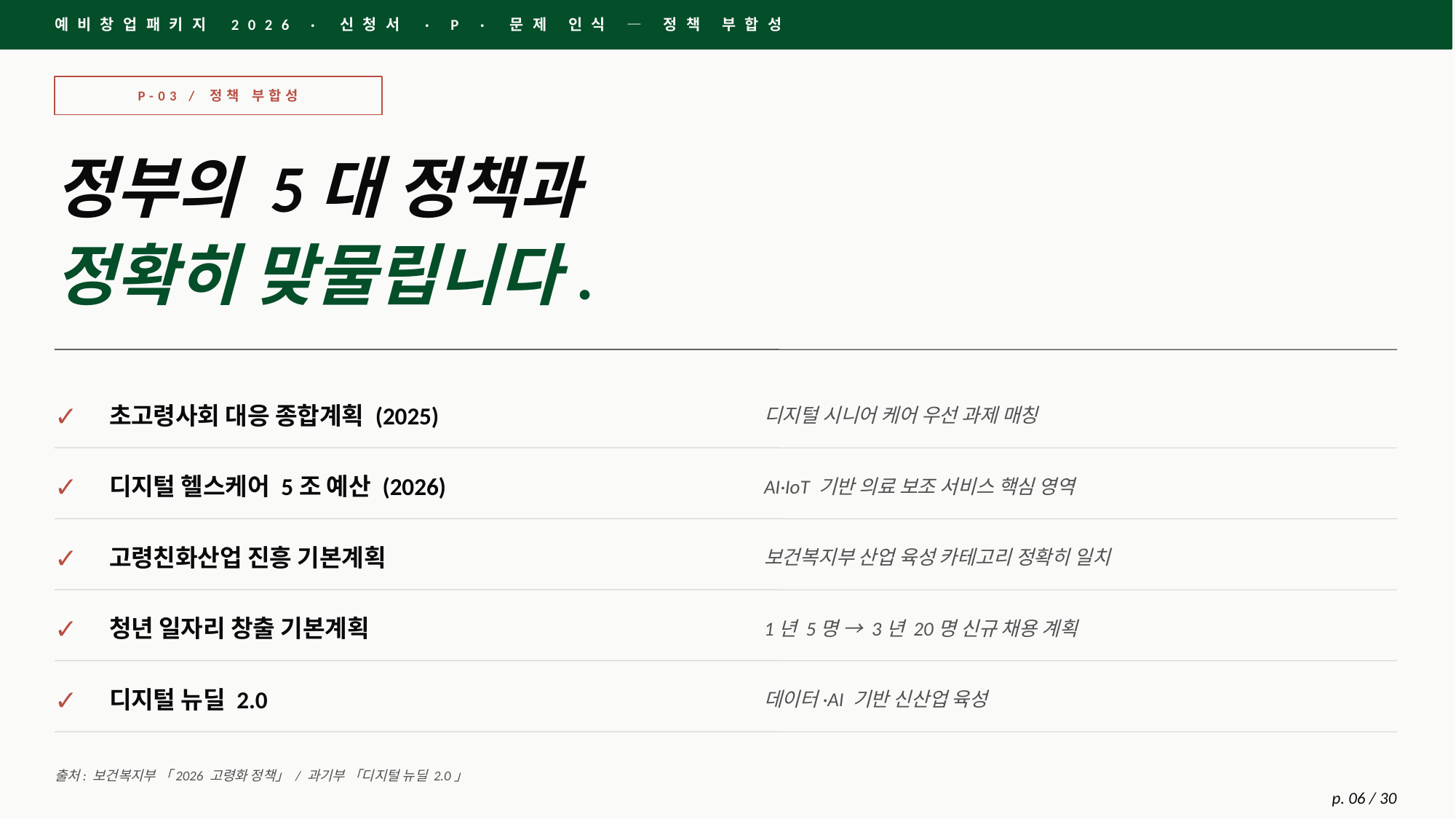

예비창업패키지 2026 · 신청서 · P · 문제 인식 — 정책 부합성

P-03 / 정책 부합성
정부의 5대 정책과
정확히 맞물립니다.

✓
초고령사회 대응 종합계획 (2025)
디지털 시니어 케어 우선 과제 매칭

✓
디지털 헬스케어 5조 예산 (2026)
AI·IoT 기반 의료 보조 서비스 핵심 영역

✓
고령친화산업 진흥 기본계획
보건복지부 산업 육성 카테고리 정확히 일치

✓
청년 일자리 창출 기본계획
1년 5명 → 3년 20명 신규 채용 계획

✓
디지털 뉴딜 2.0
데이터·AI 기반 신산업 육성

출처: 보건복지부 「2026 고령화 정책」 / 과기부 「디지털 뉴딜 2.0」
p. 06 / 30